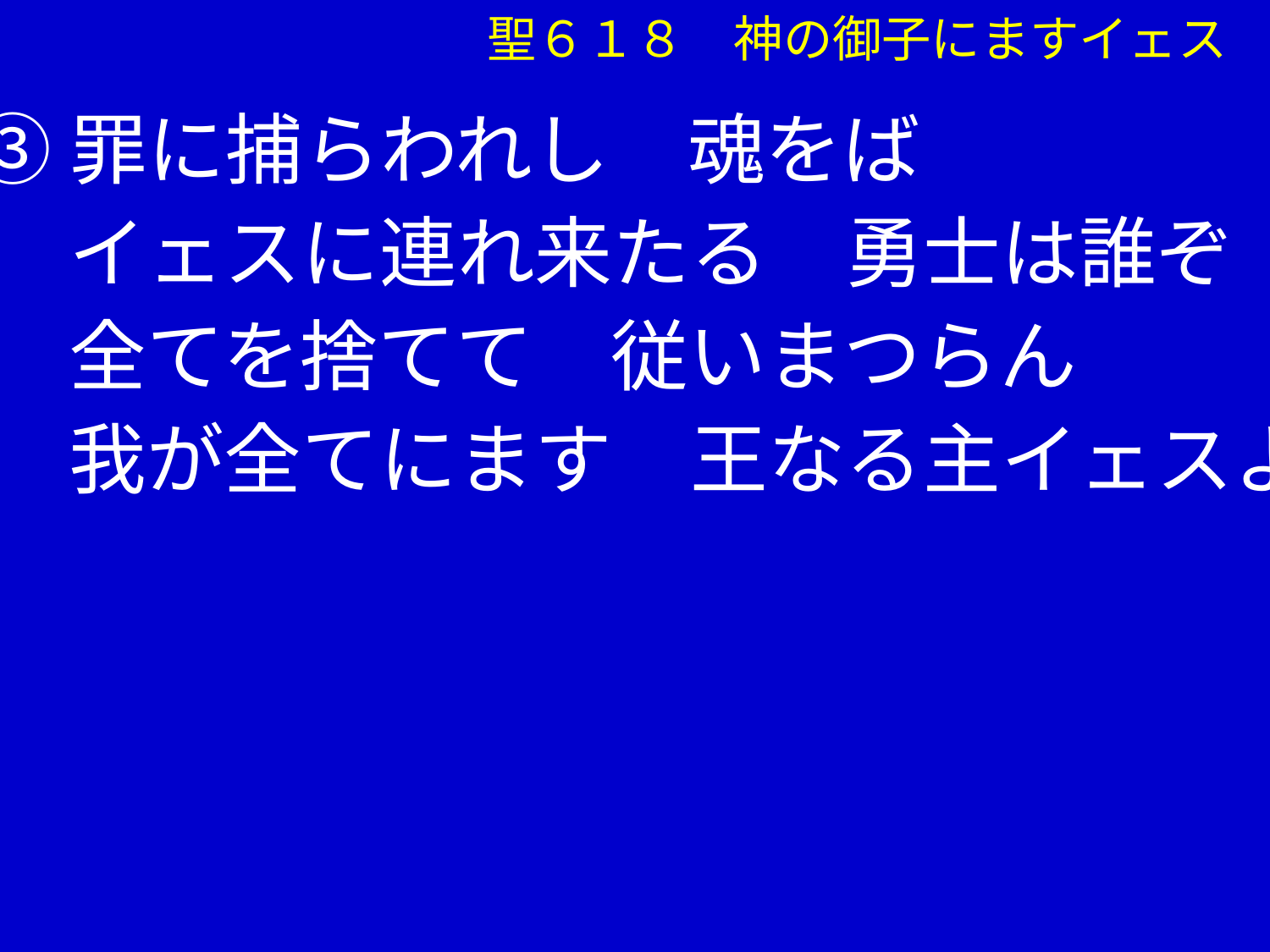

聖６１８　神の御子にますイェス
③罪に捕らわれし　魂をば
　 イェスに連れ来たる　勇士は誰ぞ
　 全てを捨てて　従いまつらん
　 我が全てにます　王なる主イェスよ